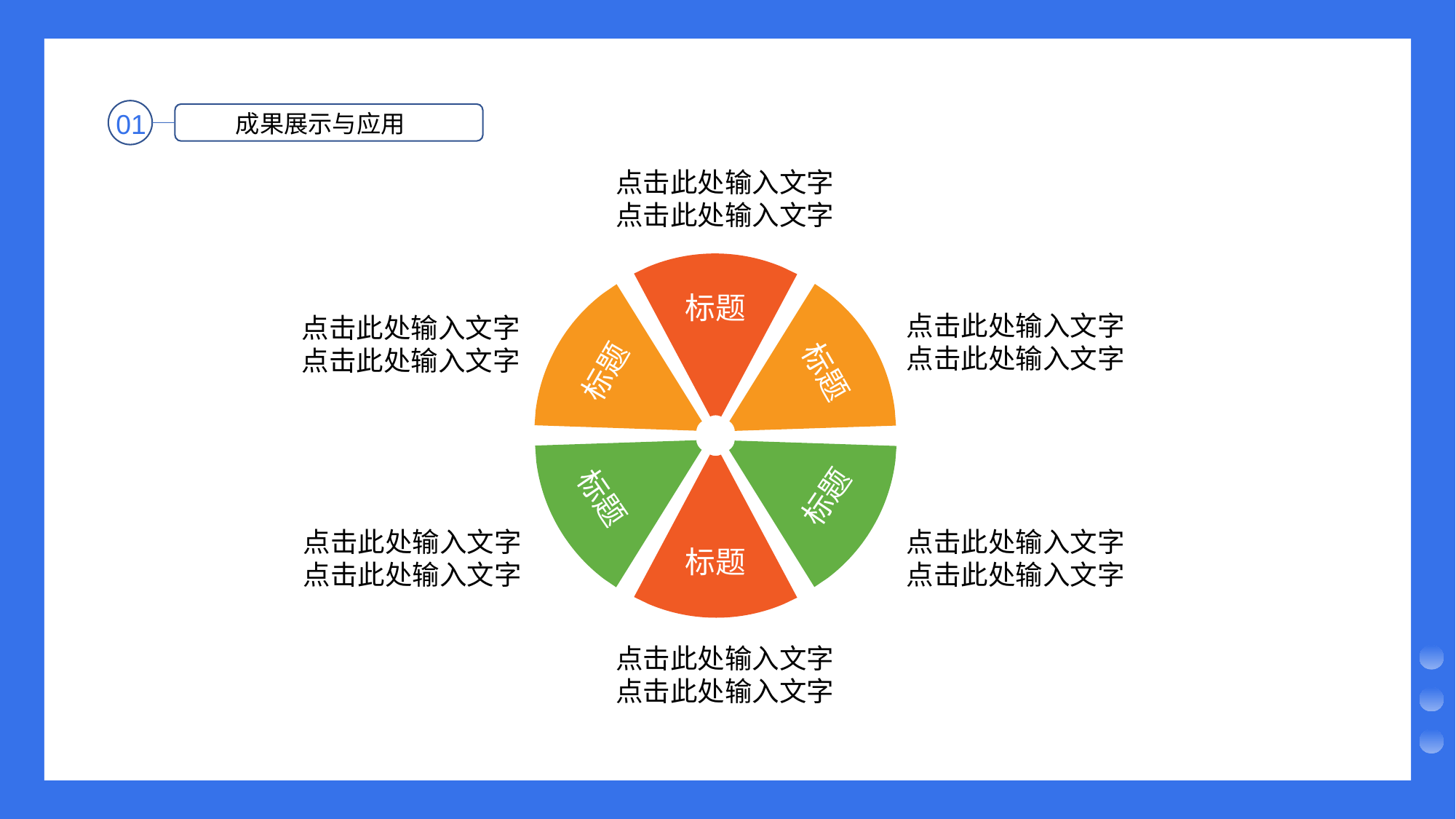

01
成果展示与应用
点击此处输入文字点击此处输入文字
标题
点击此处输入文字点击此处输入文字
点击此处输入文字点击此处输入文字
标题
标题
标题
标题
标题
点击此处输入文字点击此处输入文字
点击此处输入文字点击此处输入文字
点击此处输入文字点击此处输入文字